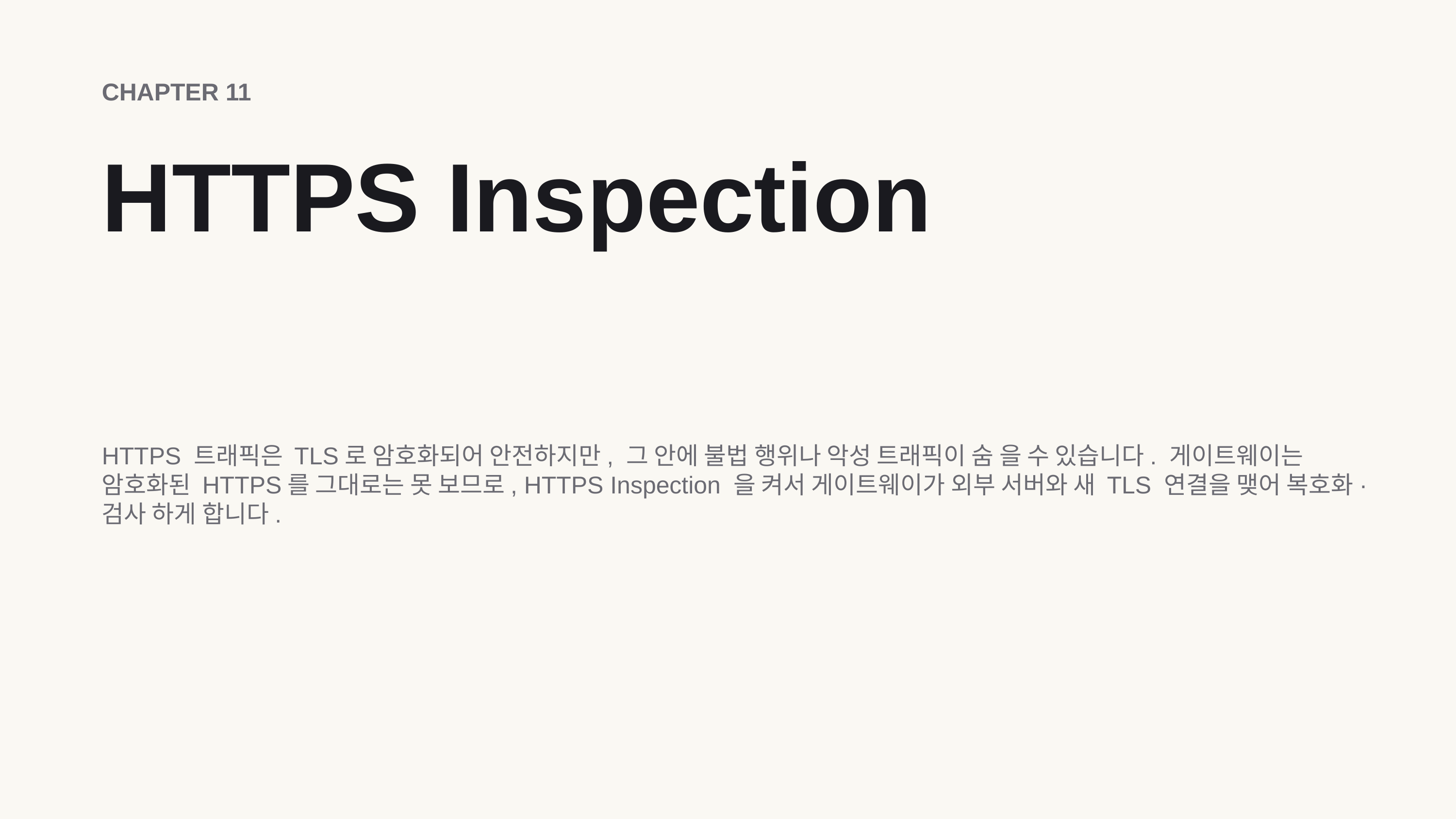

CHAPTER 11
HTTPS Inspection
HTTPS 트래픽은 TLS로 암호화되어 안전하지만, 그 안에 불법 행위나 악성 트래픽이 숨 을 수 있습니다. 게이트웨이는 암호화된 HTTPS를 그대로는 못 보므로, HTTPS Inspection 을 켜서 게이트웨이가 외부 서버와 새 TLS 연결을 맺어 복호화·검사 하게 합니다.